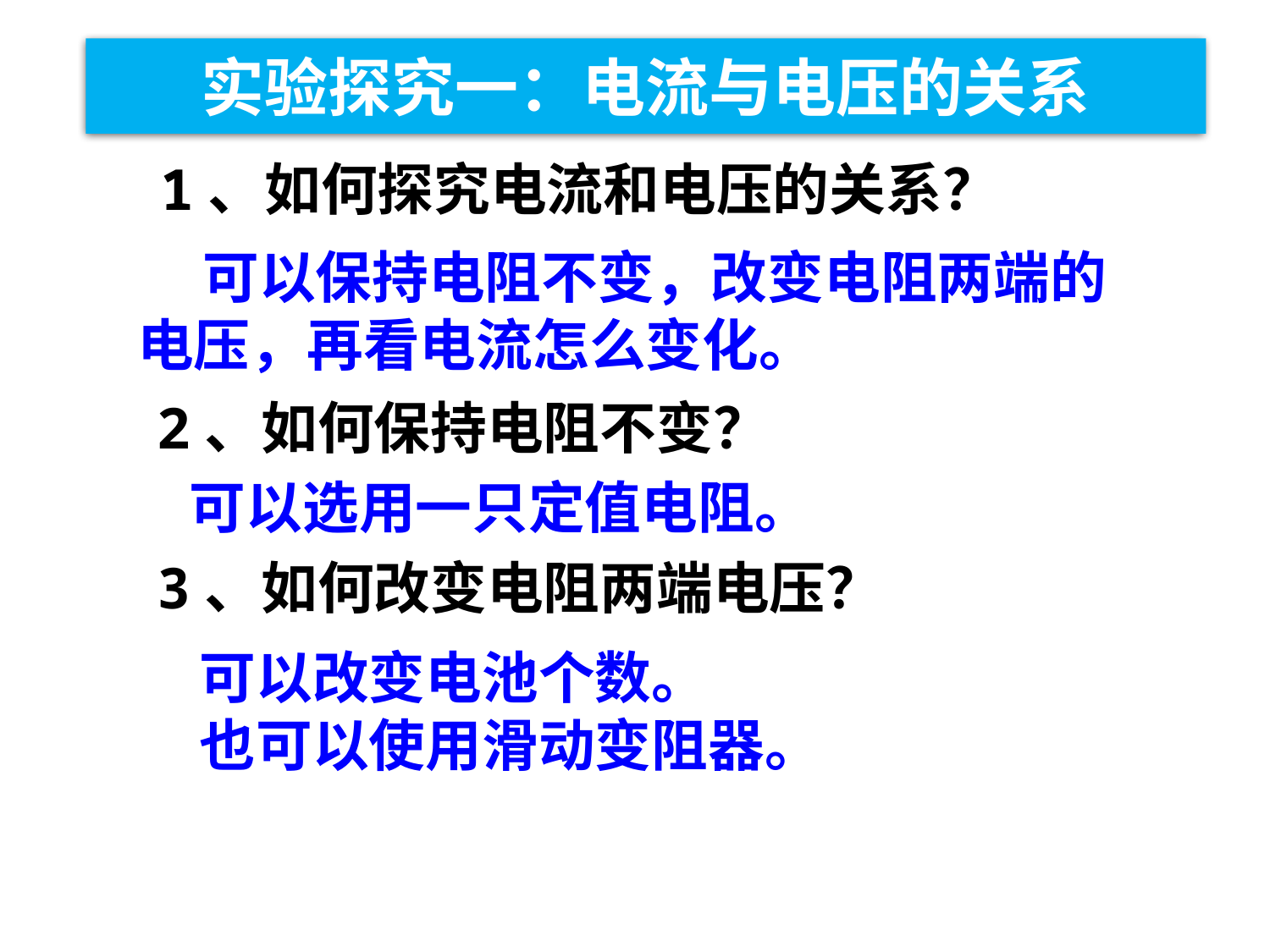

实验探究一：电流与电压的关系
1、如何探究电流和电压的关系？
    可以保持电阻不变，改变电阻两端的电压，再看电流怎么变化。
2、如何保持电阻不变？
   可以选用一只定值电阻。
3、如何改变电阻两端电压？
   可以改变电池个数。
   也可以使用滑动变阻器。